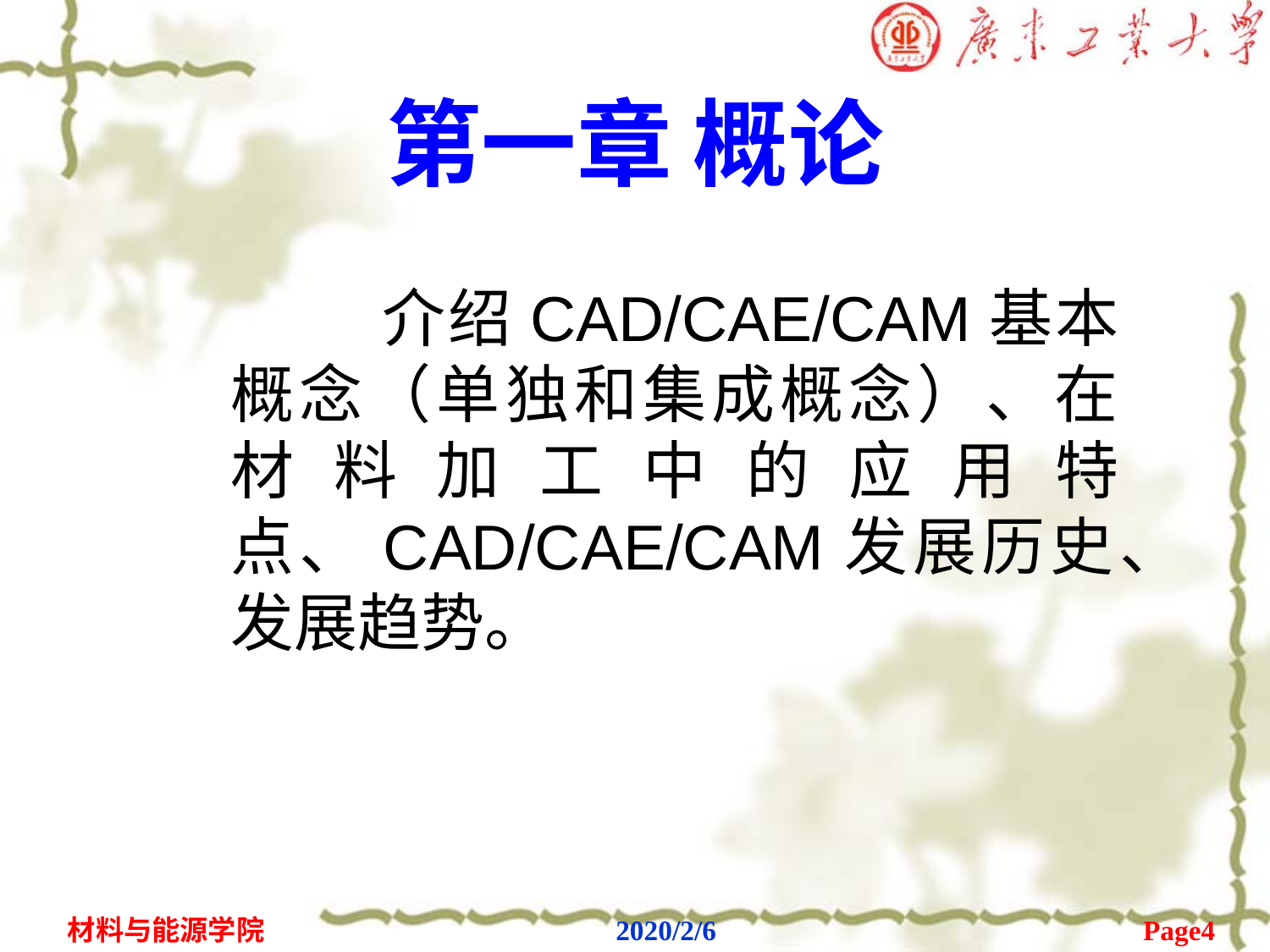

# 第一章 概论
          介绍CAD/CAE/CAM基本概念（单独和集成概念）、在材料加工中的应用特点、CAD/CAE/CAM发展历史、发展趋势。

Page4
材料与能源学院
2020/2/6